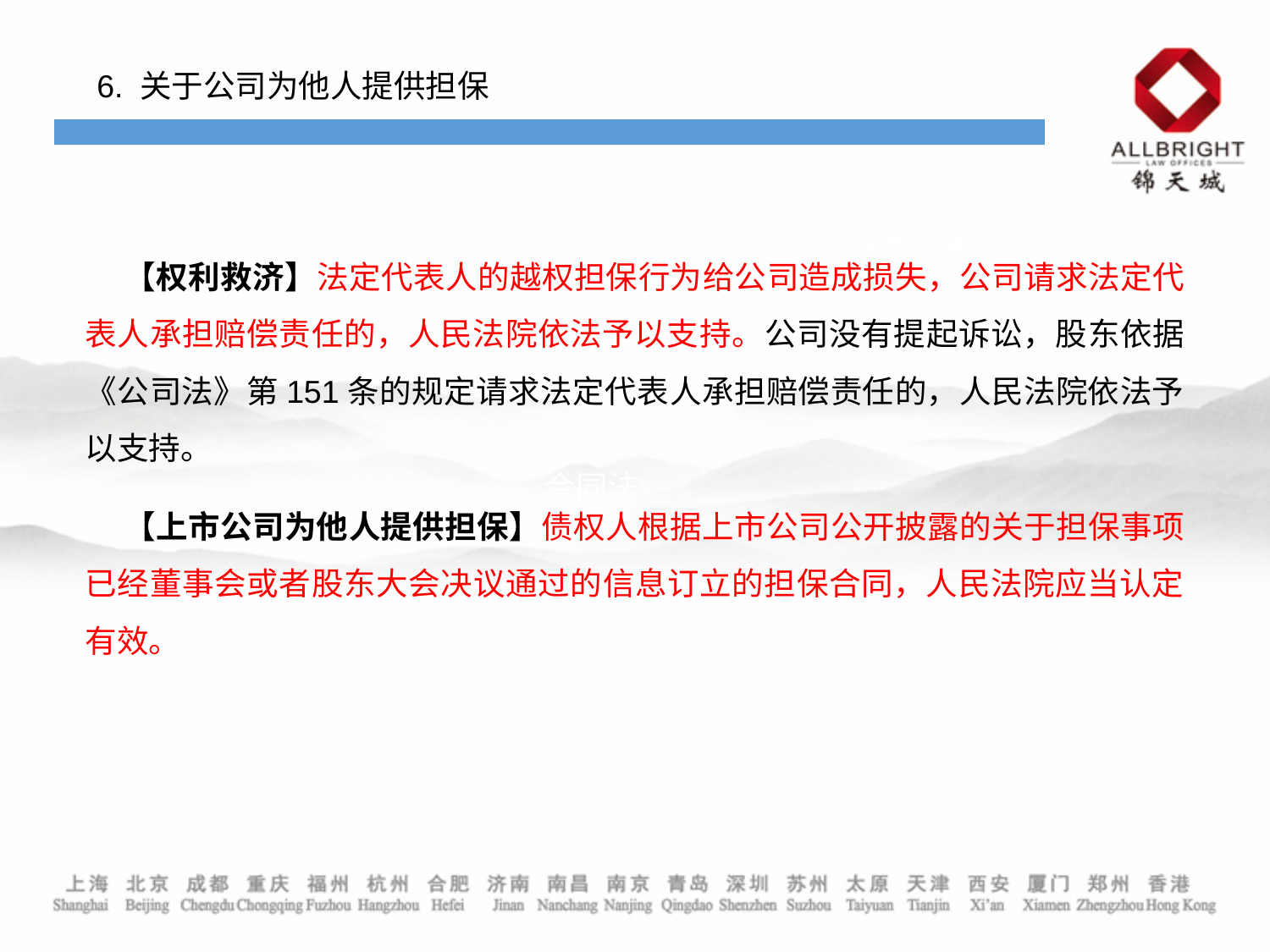

6. 关于公司为他人提供担保

合同的变更
    【权利救济】法定代表人的越权担保行为给公司造成损失，公司请求法定代表人承担赔偿责任的，人民法院依法予以支持。公司没有提起诉讼，股东依据《公司法》第151条的规定请求法定代表人承担赔偿责任的，人民法院依法予以支持。
    【上市公司为他人提供担保】债权人根据上市公司公开披露的关于担保事项已经董事会或者股东大会决议通过的信息订立的担保合同，人民法院应当认定有效。

合同法